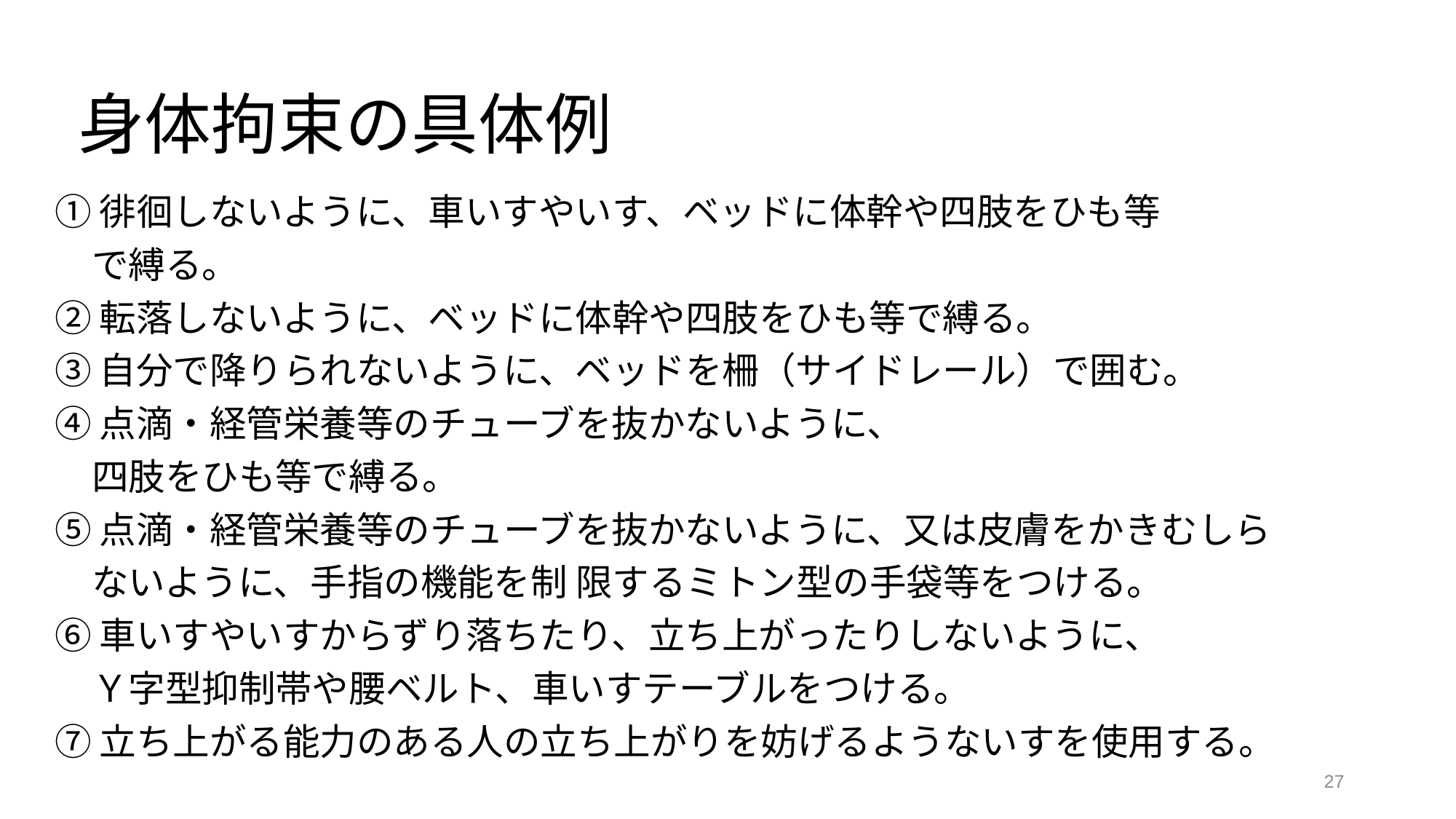

# 身体拘束の具体例
①徘徊しないように、車いすやいす、ベッドに体幹や四肢をひも等
　で縛る。
②転落しないように、ベッドに体幹や四肢をひも等で縛る。
③自分で降りられないように、ベッドを柵（サイドレール）で囲む。
④点滴・経管栄養等のチューブを抜かないように、
　四肢をひも等で縛る。
⑤点滴・経管栄養等のチューブを抜かないように、又は皮膚をかきむしら
　ないように、手指の機能を制 限するミトン型の手袋等をつける。
⑥車いすやいすからずり落ちたり、立ち上がったりしないように、
　Ｙ字型抑制帯や腰ベルト、車いすテーブルをつける。
⑦立ち上がる能力のある人の立ち上がりを妨げるようないすを使用する。
27